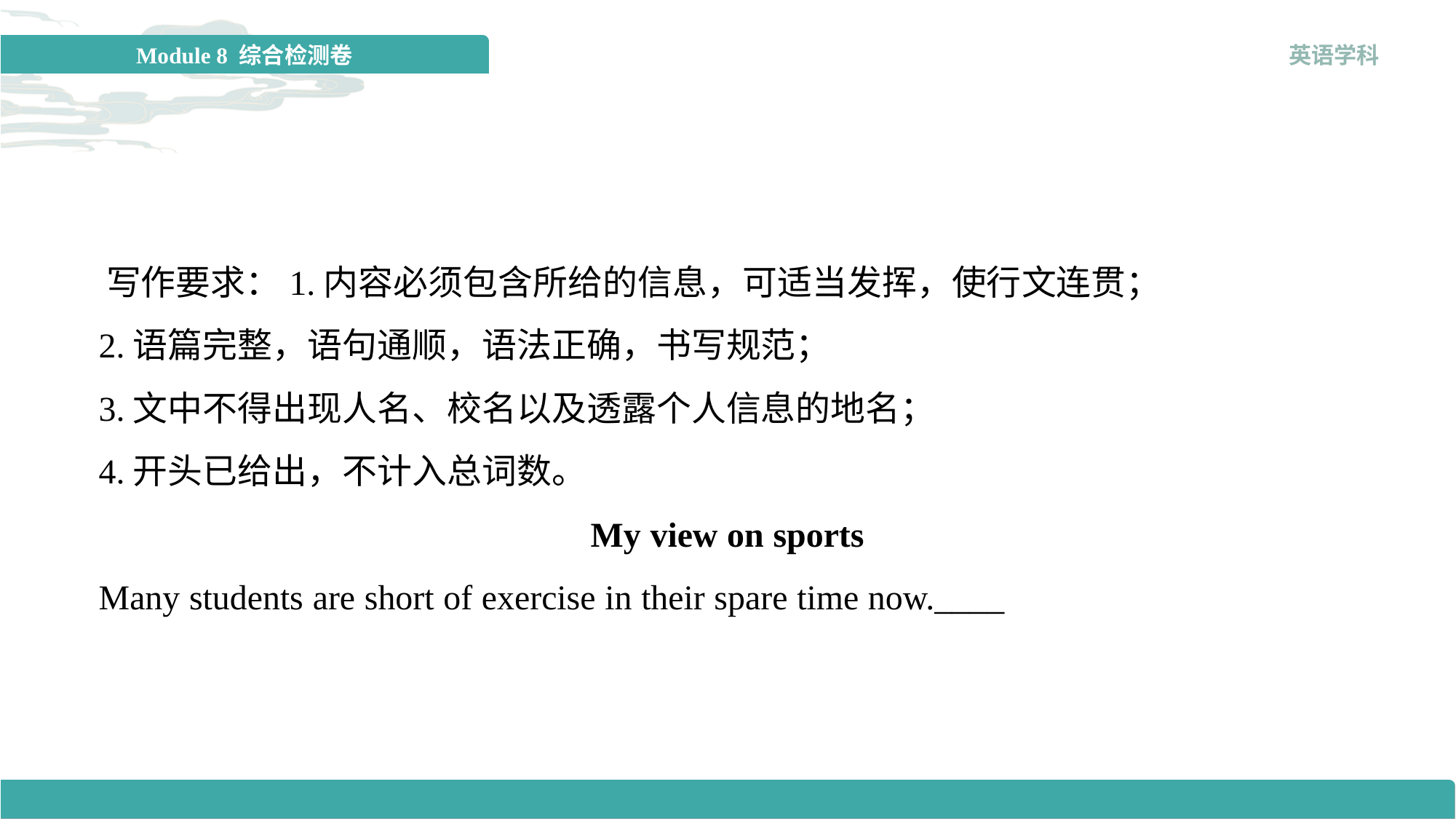

写作要求：1.内容必须包含所给的信息，可适当发挥，使行文连贯；
    2.语篇完整，语句通顺，语法正确，书写规范；
    3.文中不得出现人名、校名以及透露个人信息的地名；
    4.开头已给出，不计入总词数。
My view on sports
    Many students are short of exercise in their spare time now.____